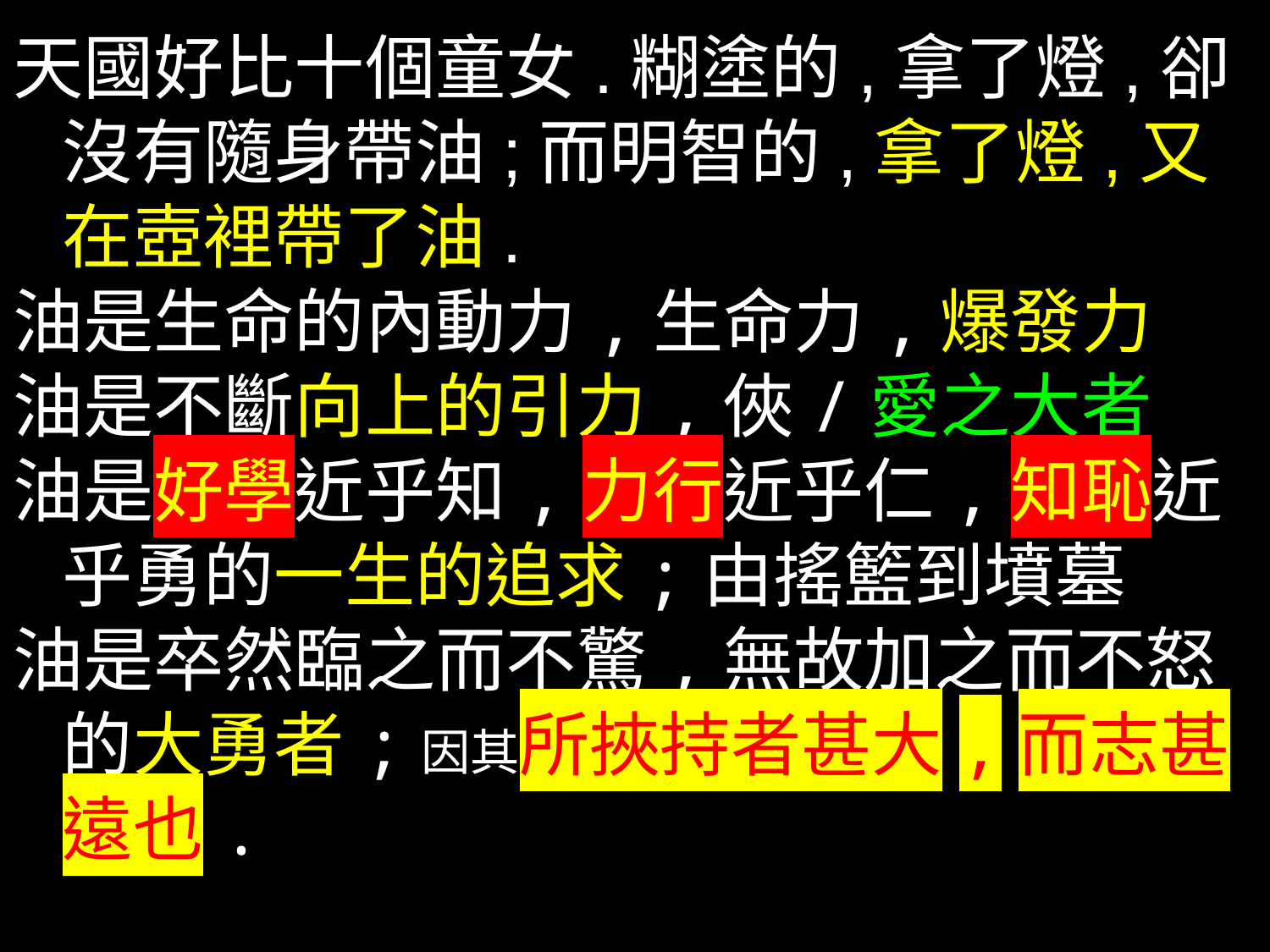

天國好比十個童女.糊塗的,拿了燈,卻沒有隨身帶油;而明智的,拿了燈,又在壺裡帶了油.
油是生命的內動力,生命力,爆發力
油是不斷向上的引力,俠/愛之大者
油是好學近乎知,力行近乎仁,知恥近乎勇的一生的追求;由搖籃到墳墓
油是卒然臨之而不驚,無故加之而不怒的大勇者;因其所挾持者甚大,而志甚遠也.